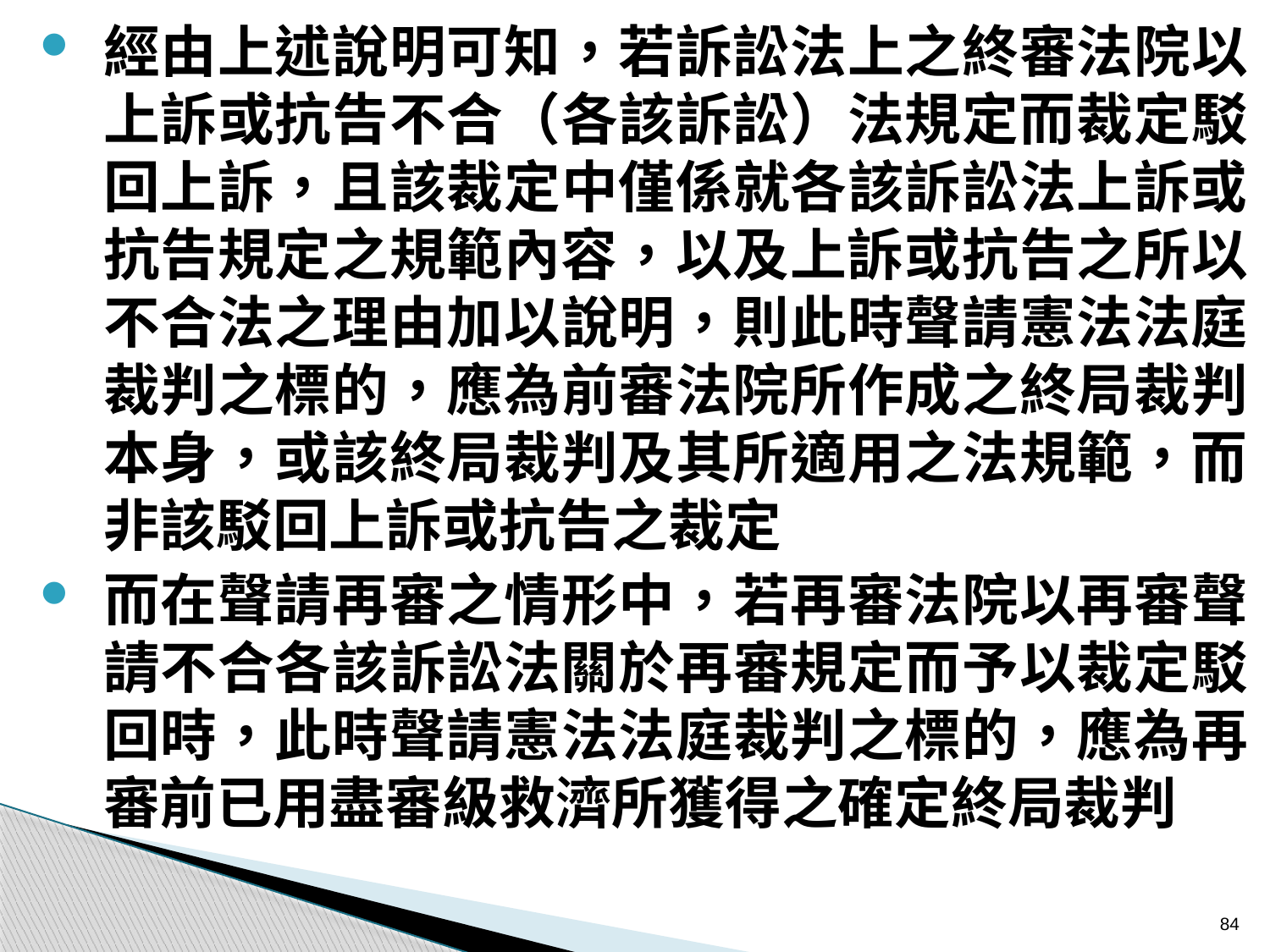

經由上述說明可知，若訴訟法上之終審法院以上訴或抗告不合（各該訴訟）法規定而裁定駁回上訴，且該裁定中僅係就各該訴訟法上訴或抗告規定之規範內容，以及上訴或抗告之所以不合法之理由加以說明，則此時聲請憲法法庭裁判之標的，應為前審法院所作成之終局裁判本身，或該終局裁判及其所適用之法規範，而非該駁回上訴或抗告之裁定
而在聲請再審之情形中，若再審法院以再審聲請不合各該訴訟法關於再審規定而予以裁定駁回時，此時聲請憲法法庭裁判之標的，應為再審前已用盡審級救濟所獲得之確定終局裁判
84